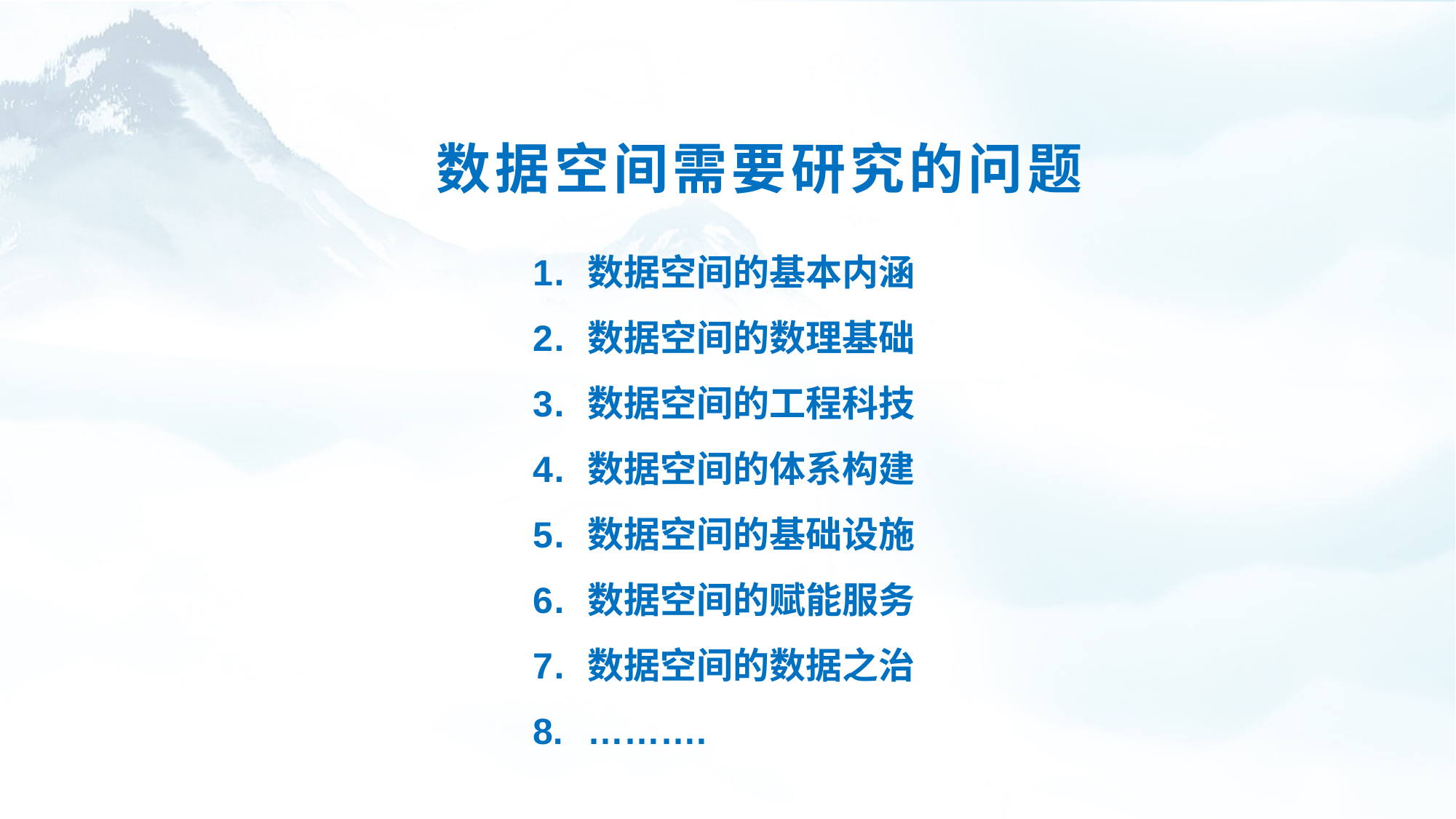

数据空间需要研究的问题
数据空间的基本内涵
数据空间的数理基础
数据空间的工程科技
数据空间的体系构建
数据空间的基础设施
数据空间的赋能服务
数据空间的数据之治
……….